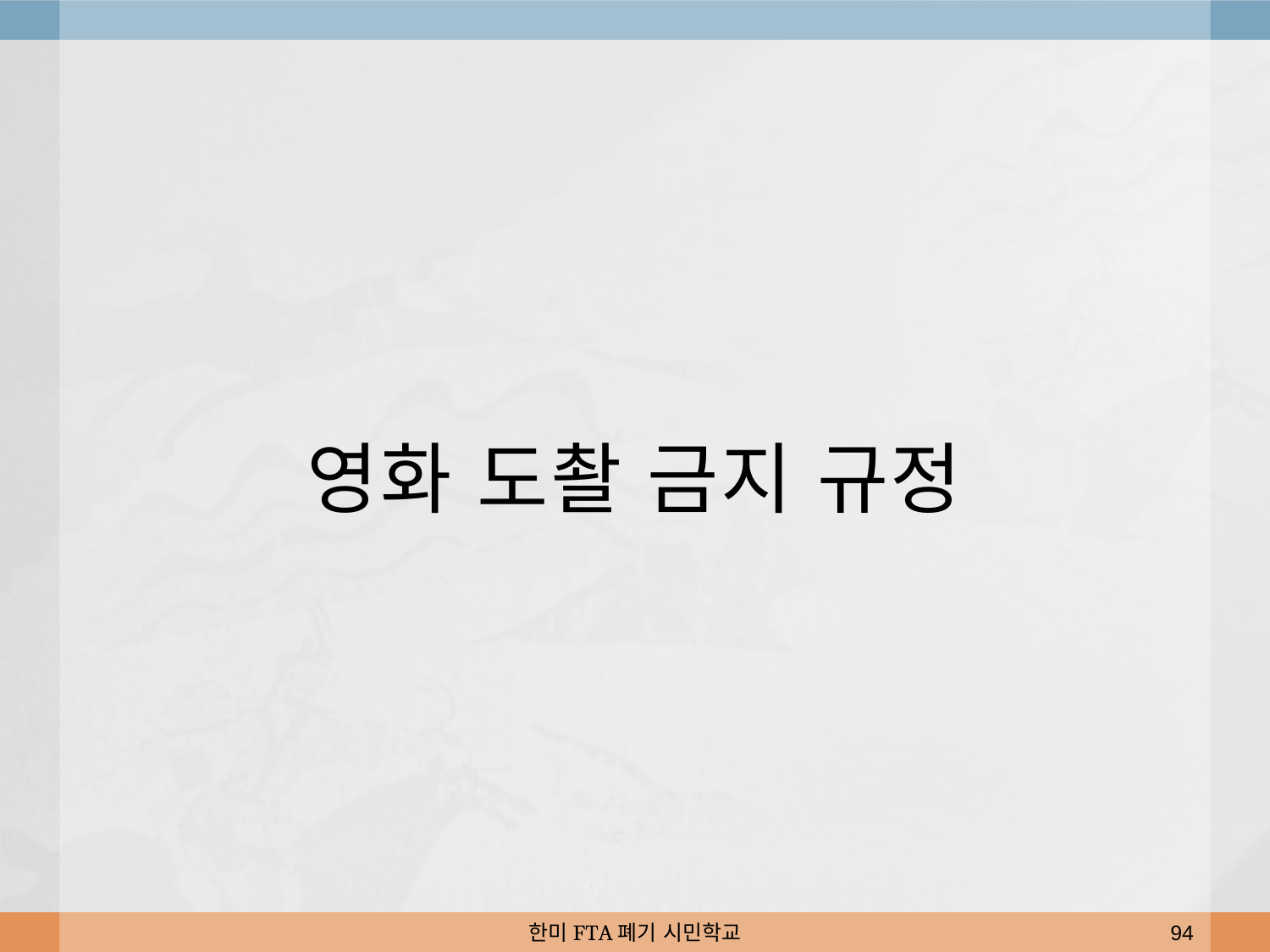

# 영화 도촬 금지 규정
한미FTA폐기 시민학교
94